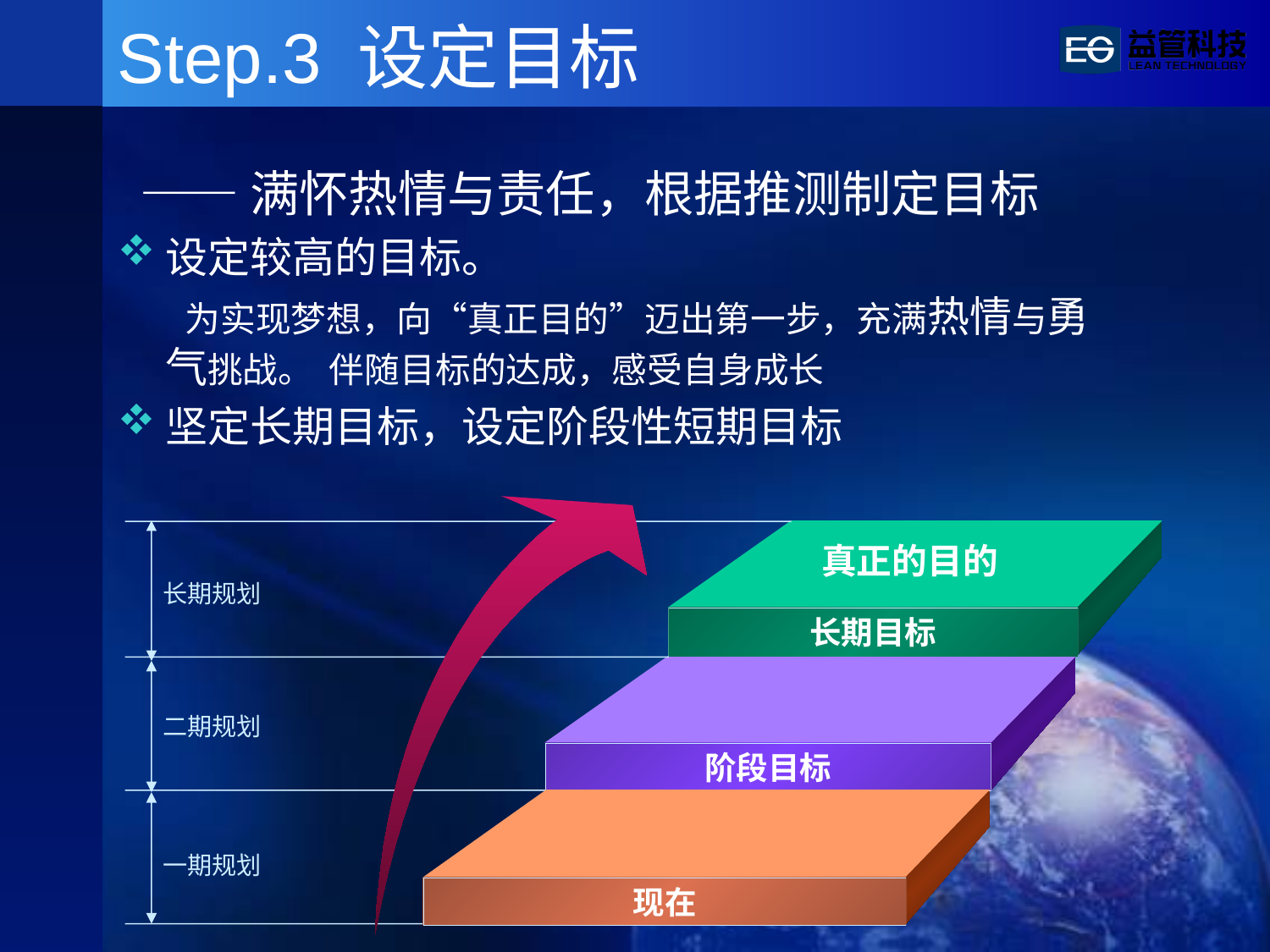

# Step.3 设定目标
  ——满怀热情与责任，根据推测制定目标
设定较高的目标。
      为实现梦想，向“真正目的”迈出第一步，充满热情与勇气挑战。  伴随目标的达成，感受自身成长
坚定长期目标，设定阶段性短期目标

真正的目的
长期规划
长期目标

二期规划
阶段目标

一期规划
现在